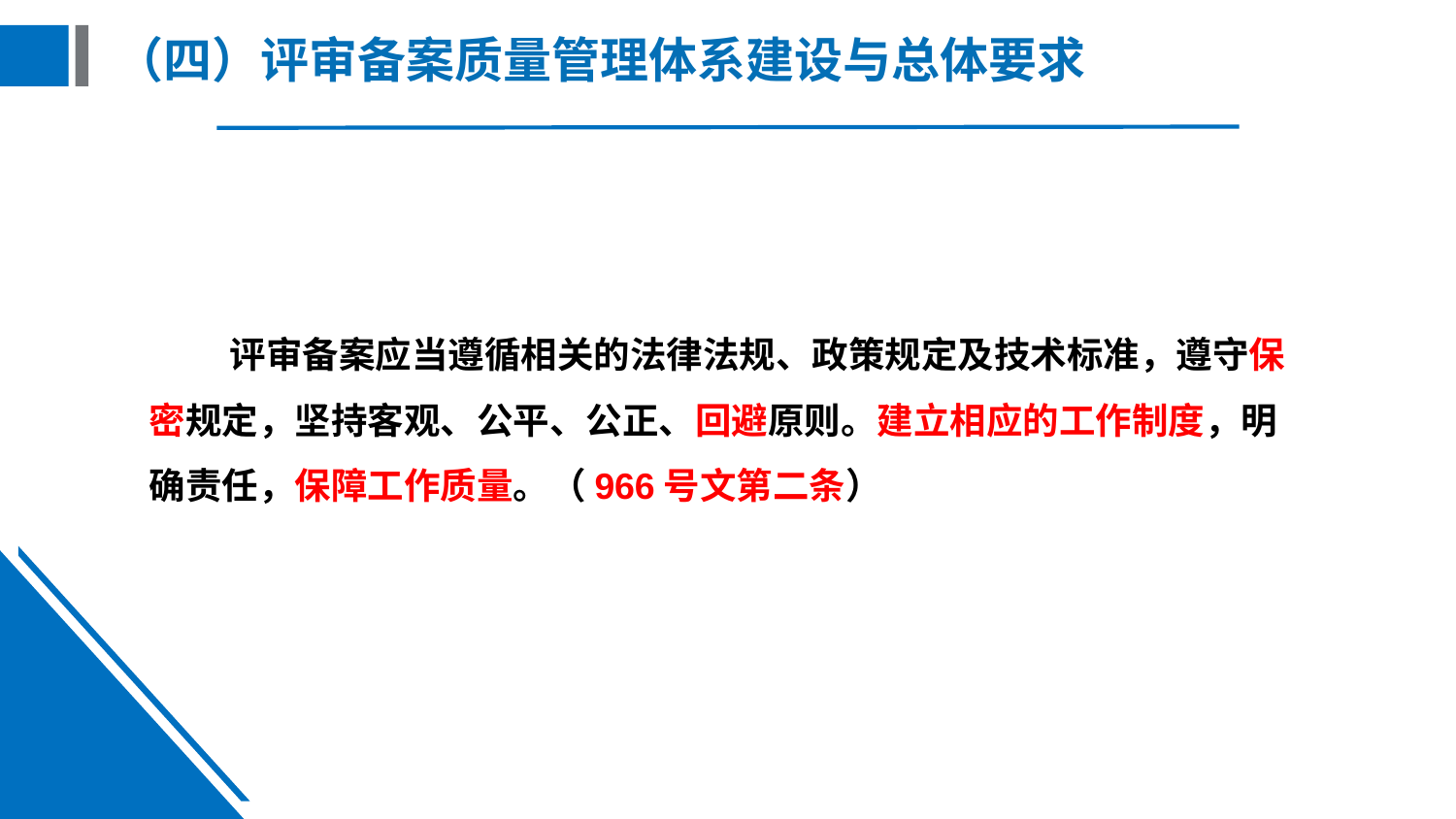

# （四）评审备案质量管理体系建设与总体要求
评审备案应当遵循相关的法律法规、政策规定及技术标准，遵守保密规定，坚持客观、公平、公正、回避原则。建立相应的工作制度，明确责任，保障工作质量。（966号文第二条）
22